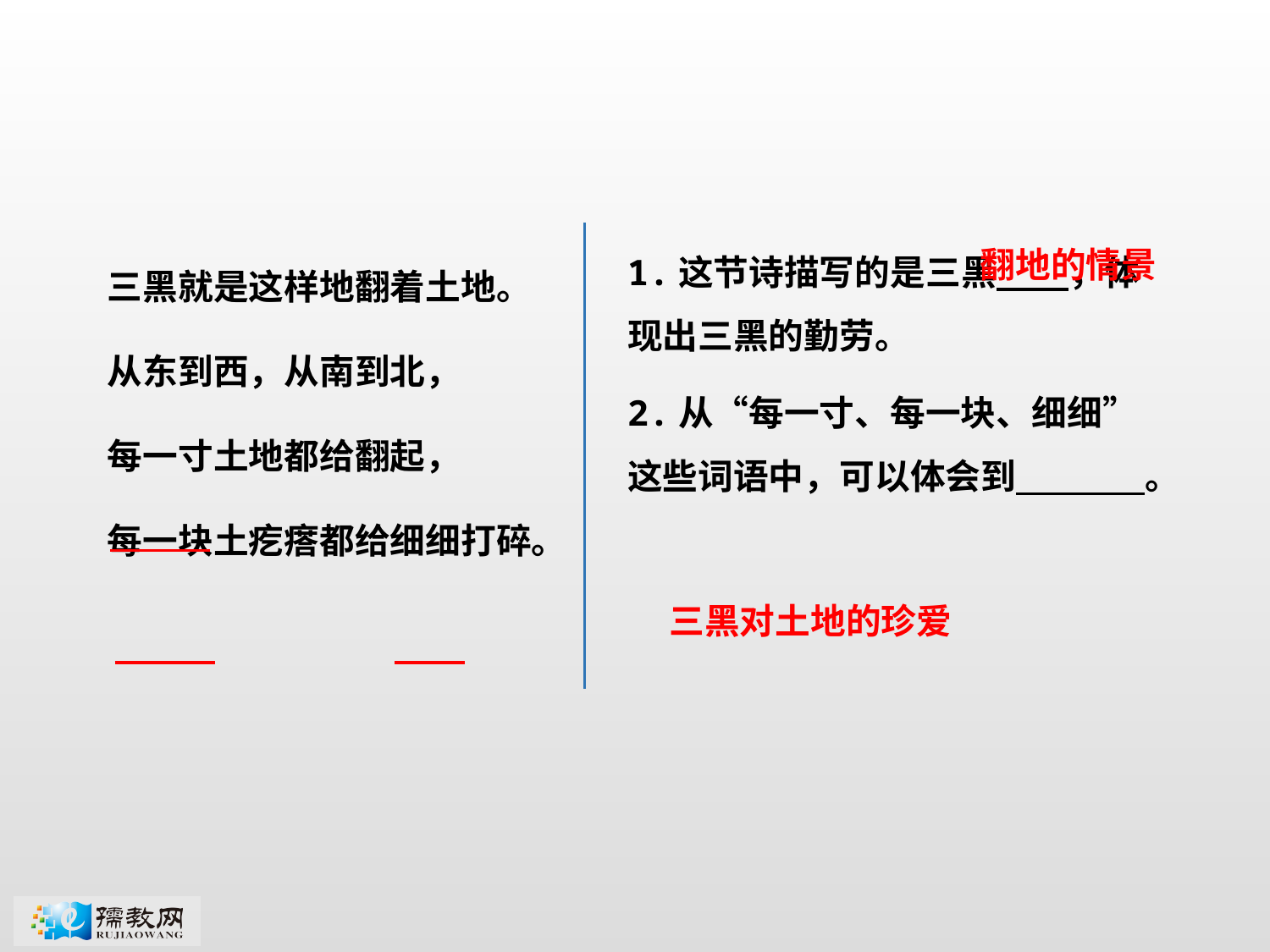

三黑就是这样地翻着土地。
从东到西，从南到北，
每一寸土地都给翻起，
每一块土疙瘩都给细细打碎。
1.这节诗描写的是三黑         ，体现出三黑的勤劳。
2.从“每一寸、每一块、细细”这些词语中，可以体会到                。
翻地的情景
三黑对土地的珍爱